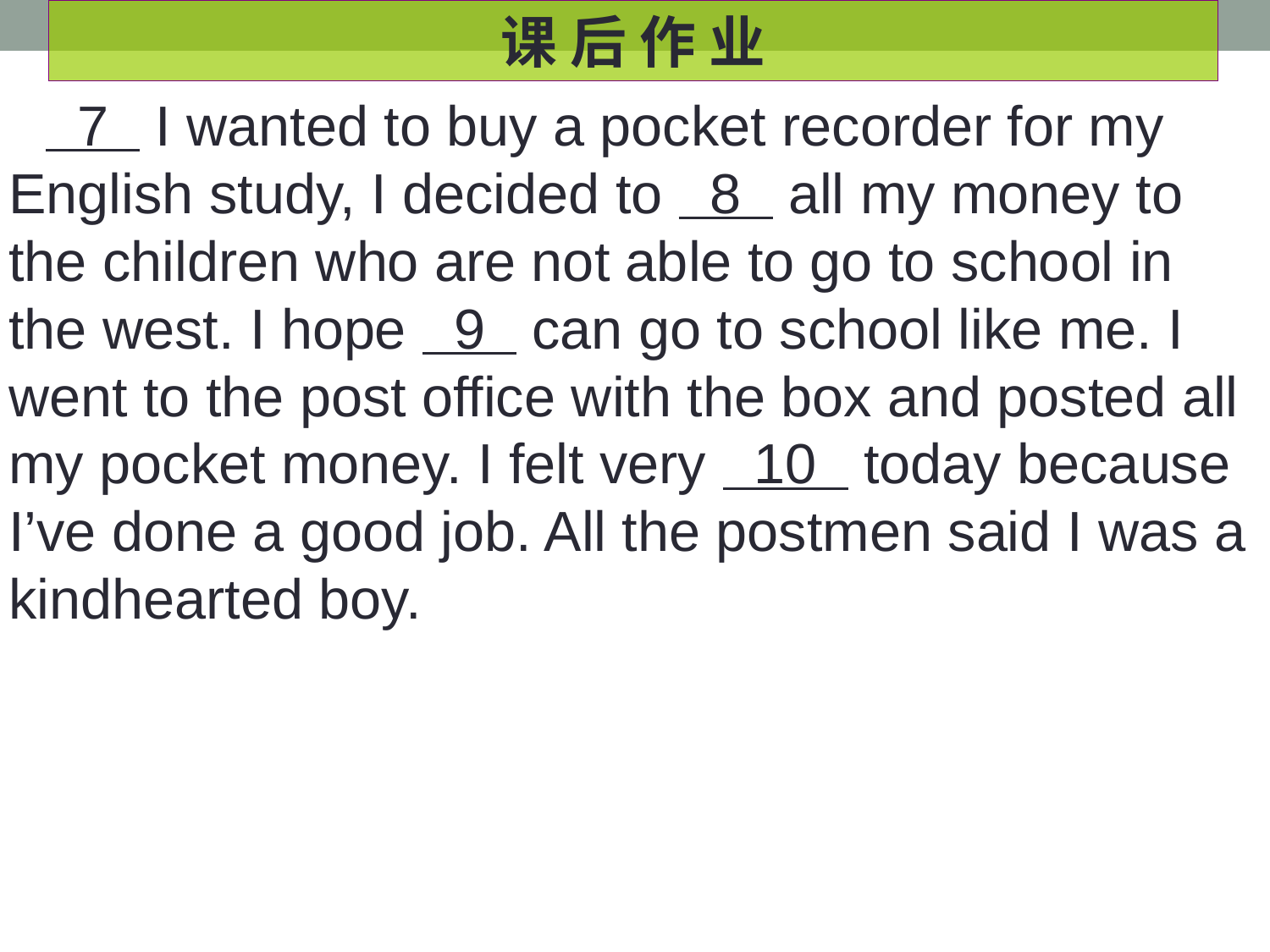

课 后 作 业
  7   I wanted to buy a pocket recorder for my English study, I decided to   8   all my money to the children who are not able to go to school in the west. I hope   9   can go to school like me. I went to the post office with the box and posted all my pocket money. I felt very   10   today because I’ve done a good job. All the postmen said I was a kindhearted boy.